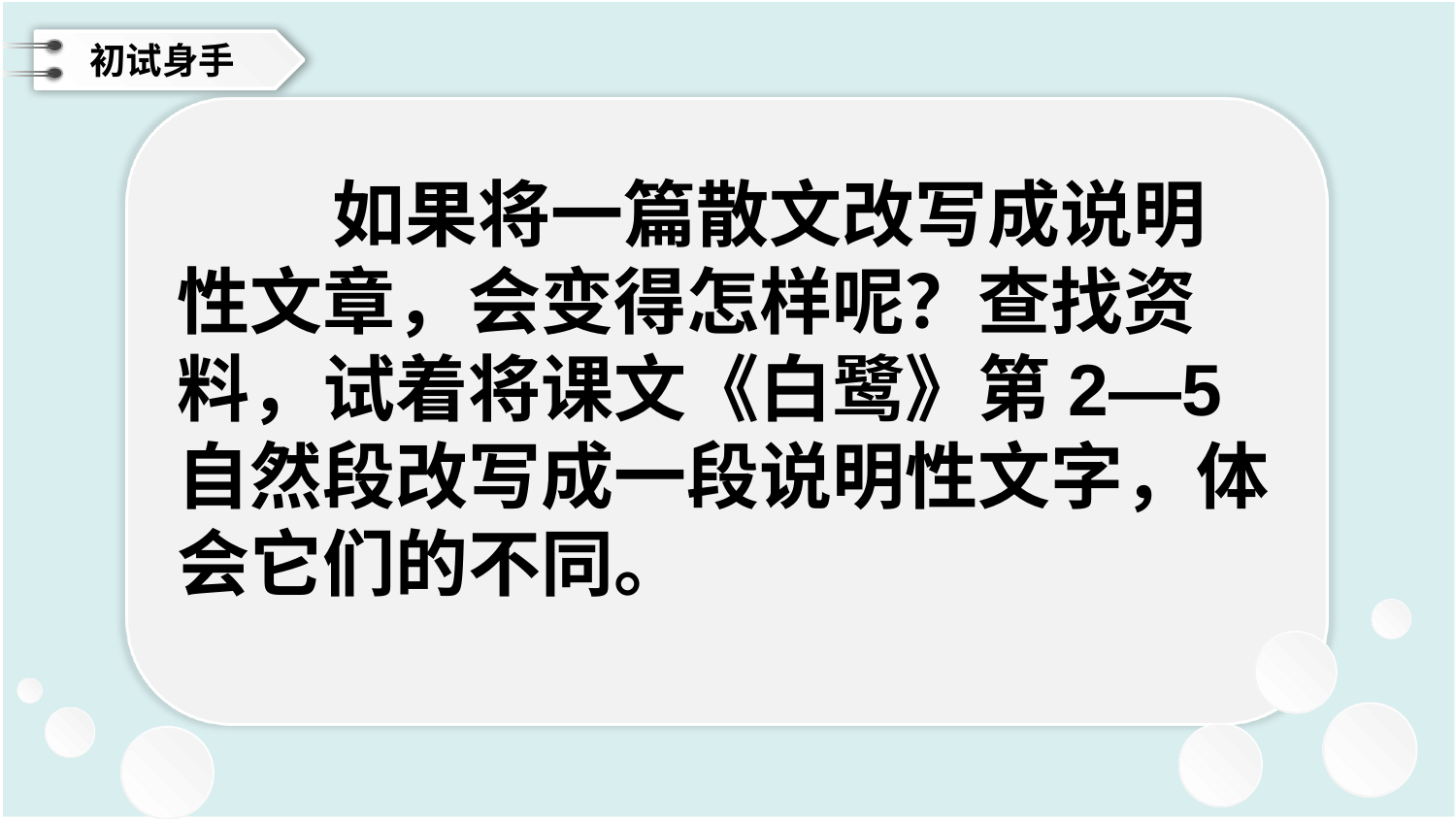

初试身手

           如果将一篇散文改写成说明性文章，会变得怎样呢？查找资料，试着将课文《白鹭》第2—5自然段改写成一段说明性文字，体会它们的不同。